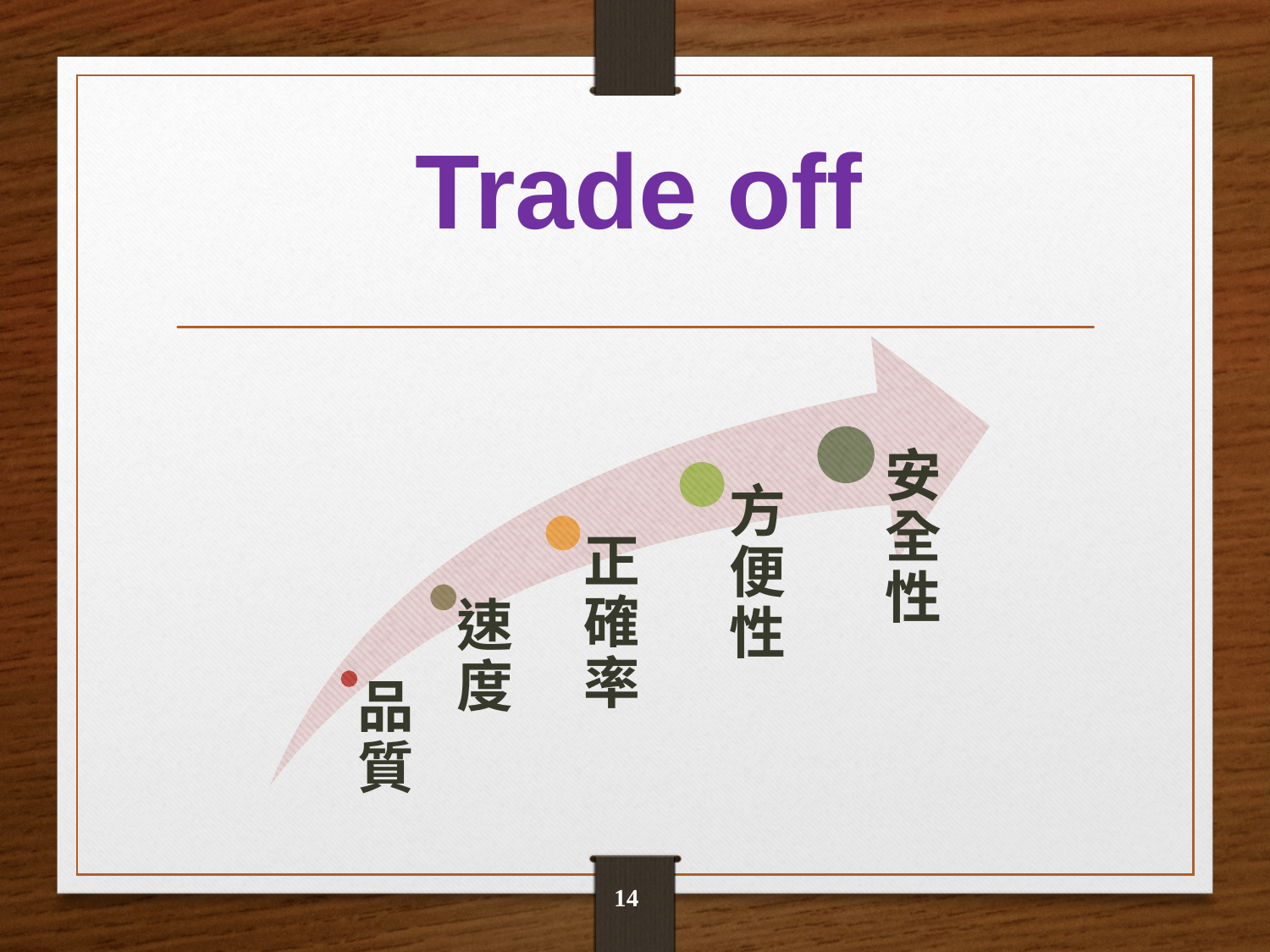

# Trade off
品質
速度
正確率

方便性
安全性
14